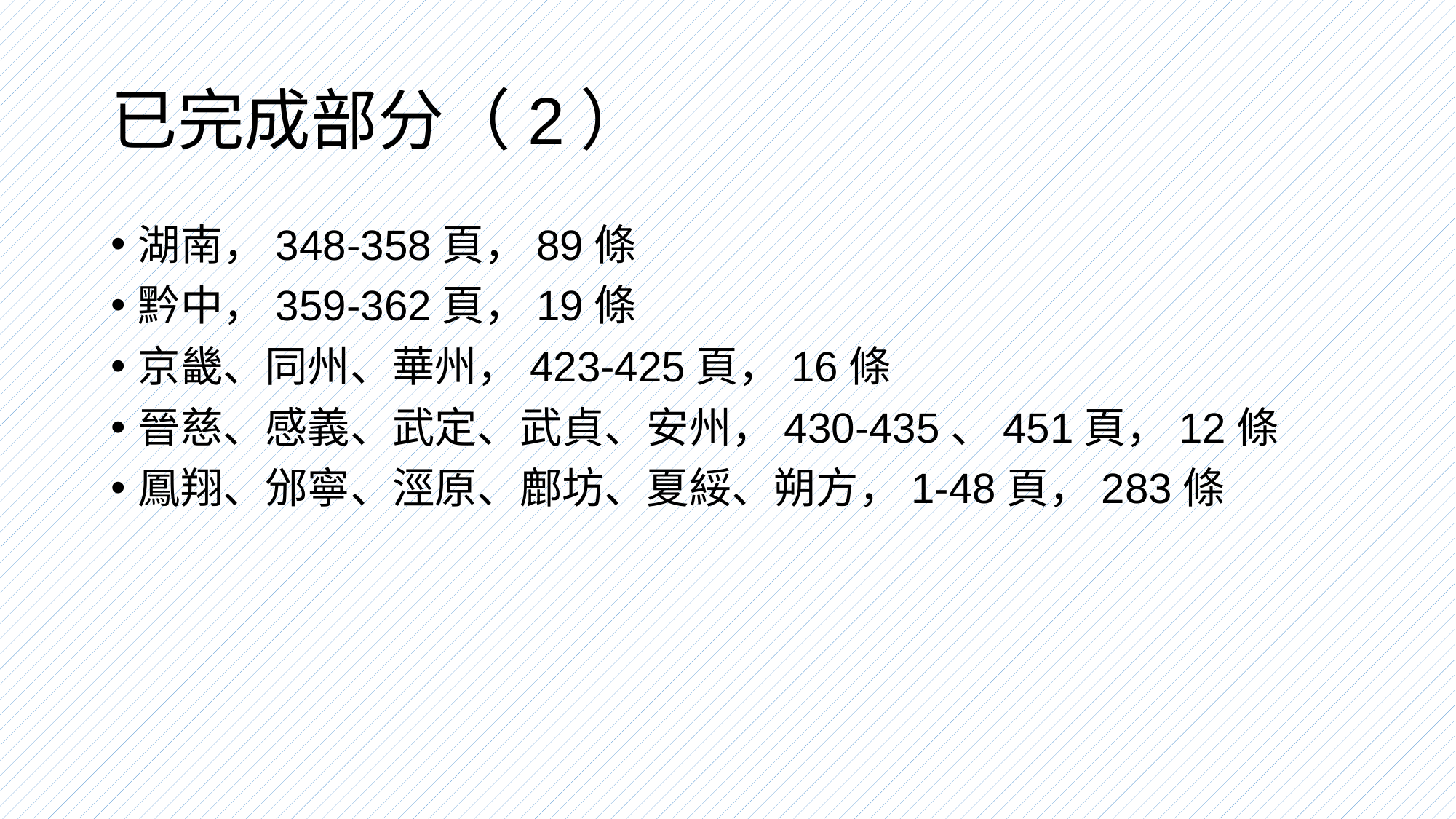

# 已完成部分（2）
湖南，348-358頁，89條
黔中，359-362頁，19條
京畿、同州、華州，423-425頁，16條
晉慈、感義、武定、武貞、安州，430-435、451頁，12條
鳳翔、邠寧、涇原、鄜坊、夏綏、朔方，1-48頁，283條